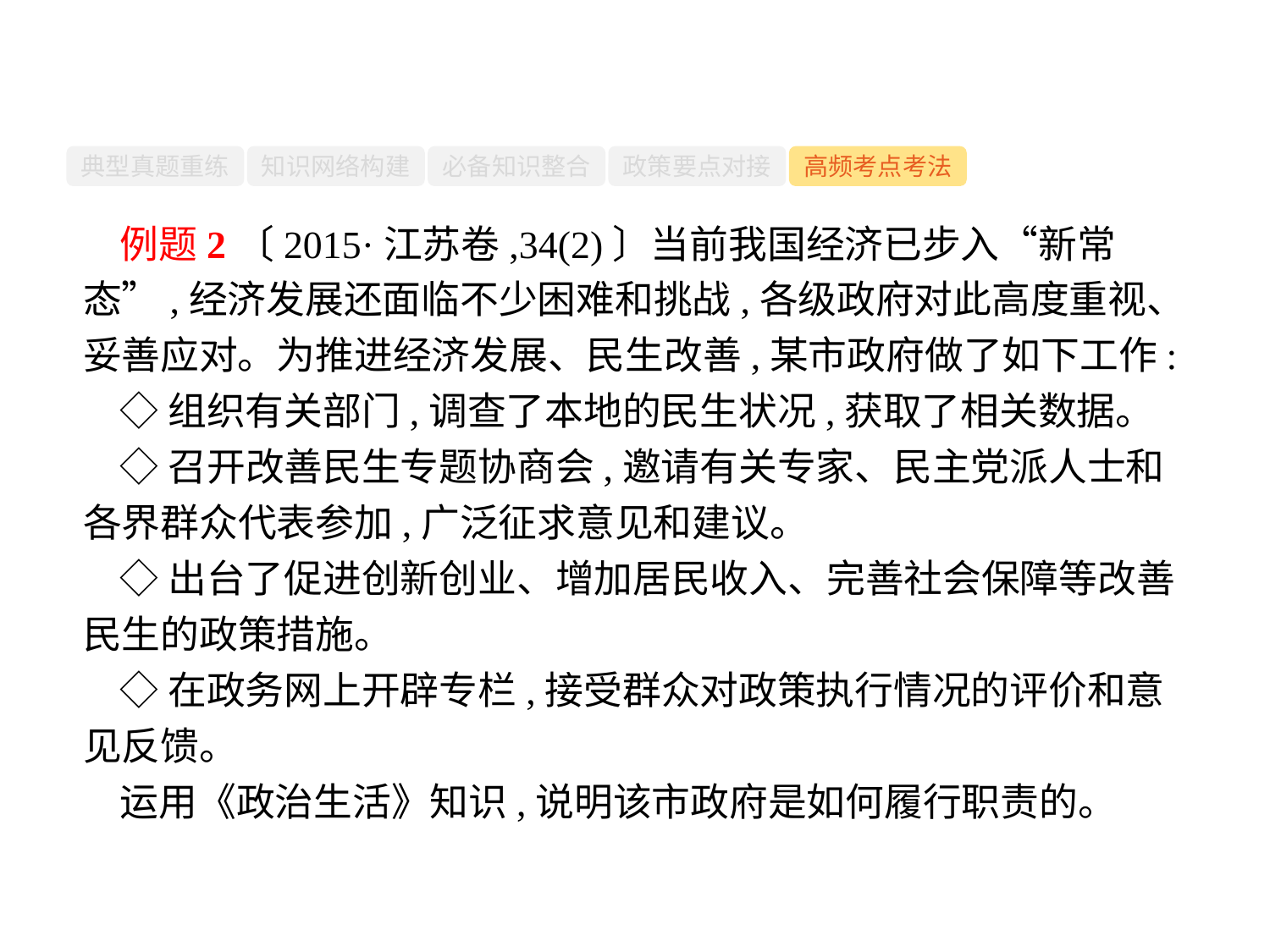

-59-
典型真题重练
知识网络构建
必备知识整合
政策要点对接
高频考点考法
例题2〔2015·江苏卷,34(2)〕当前我国经济已步入“新常态”,经济发展还面临不少困难和挑战,各级政府对此高度重视、妥善应对。为推进经济发展、民生改善,某市政府做了如下工作:
◇组织有关部门,调查了本地的民生状况,获取了相关数据。
◇召开改善民生专题协商会,邀请有关专家、民主党派人士和各界群众代表参加,广泛征求意见和建议。
◇出台了促进创新创业、增加居民收入、完善社会保障等改善民生的政策措施。
◇在政务网上开辟专栏,接受群众对政策执行情况的评价和意见反馈。
运用《政治生活》知识,说明该市政府是如何履行职责的。